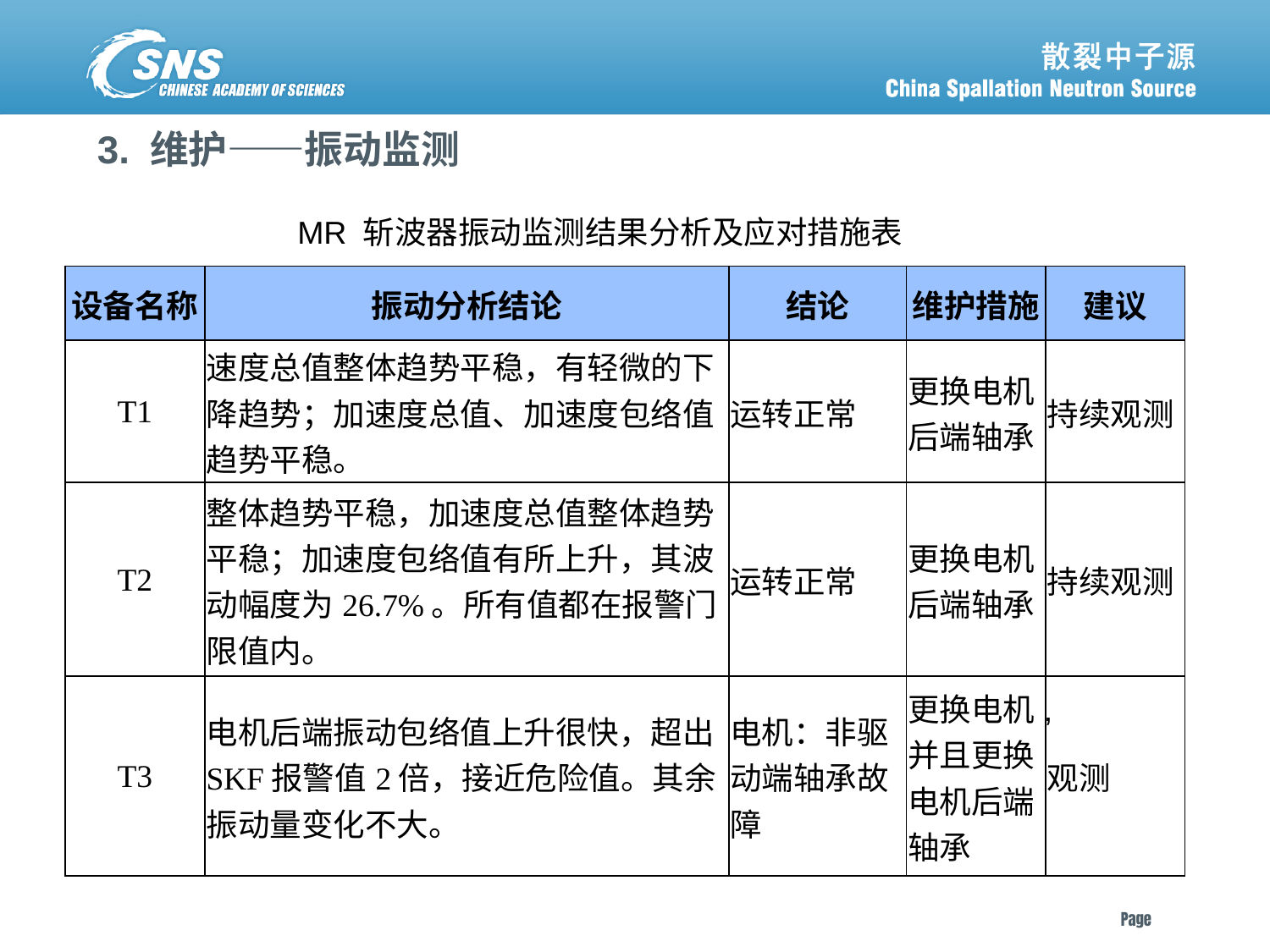

# 3. 维护——振动监测
MR 斩波器振动监测结果分析及应对措施表
| 设备名称 | 振动分析结论 | 结论 | 维护措施 | 建议 |
| --- | --- | --- | --- | --- |
| T1 | 速度总值整体趋势平稳，有轻微的下降趋势；加速度总值、加速度包络值趋势平稳。 | 运转正常 | 更换电机后端轴承 | 持续观测 |
| T2 | 整体趋势平稳，加速度总值整体趋势平稳；加速度包络值有所上升，其波动幅度为26.7%。所有值都在报警门限值内。 | 运转正常 | 更换电机后端轴承 | 持续观测 |
| T3 | 电机后端振动包络值上升很快，超出SKF报警值2倍，接近危险值。其余振动量变化不大。 | 电机：非驱动端轴承故障 | 更换电机,并且更换电机后端轴承 | 观测 |